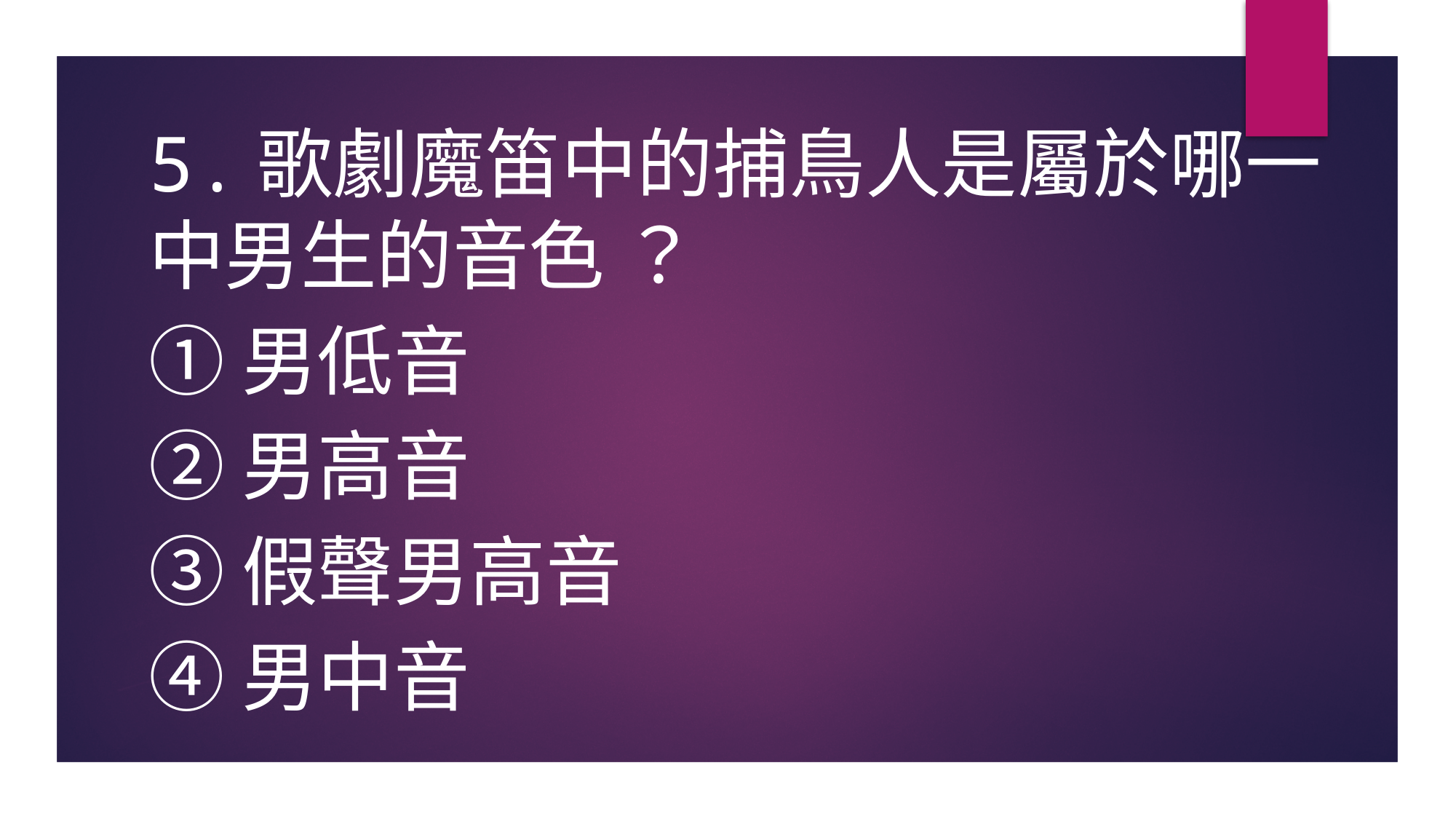

5.歌劇魔笛中的捕鳥人是屬於哪一中男生的音色 ？
①男低音
②男高音
③假聲男高音
④男中音